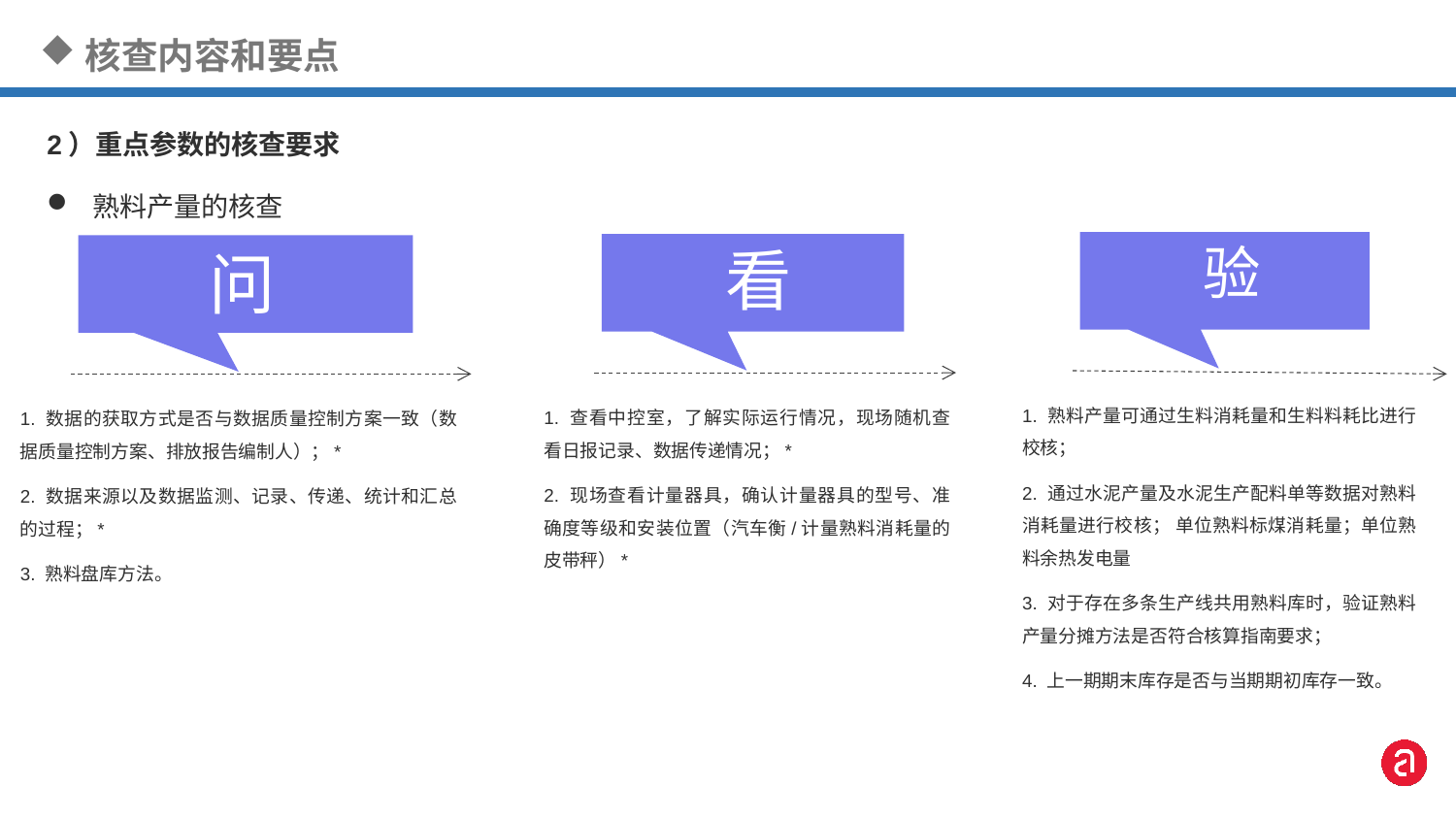

核查内容和要点
2）重点参数的核查要求
熟料产量的核查
验

看

问
1. 熟料产量可通过生料消耗量和生料料耗比进行校核；
2. 通过水泥产量及水泥生产配料单等数据对熟料消耗量进行校核； 单位熟料标煤消耗量；单位熟料余热发电量
3. 对于存在多条生产线共用熟料库时，验证熟料产量分摊方法是否符合核算指南要求；
4. 上一期期末库存是否与当期期初库存一致。
1. 查看中控室，了解实际运行情况，现场随机查看日报记录、数据传递情况；*
2. 现场查看计量器具，确认计量器具的型号、准确度等级和安装位置（汽车衡/计量熟料消耗量的皮带秤）*
1. 数据的获取方式是否与数据质量控制方案一致（数据质量控制方案、排放报告编制人）；*
2. 数据来源以及数据监测、记录、传递、统计和汇总的过程；*
3. 熟料盘库方法。